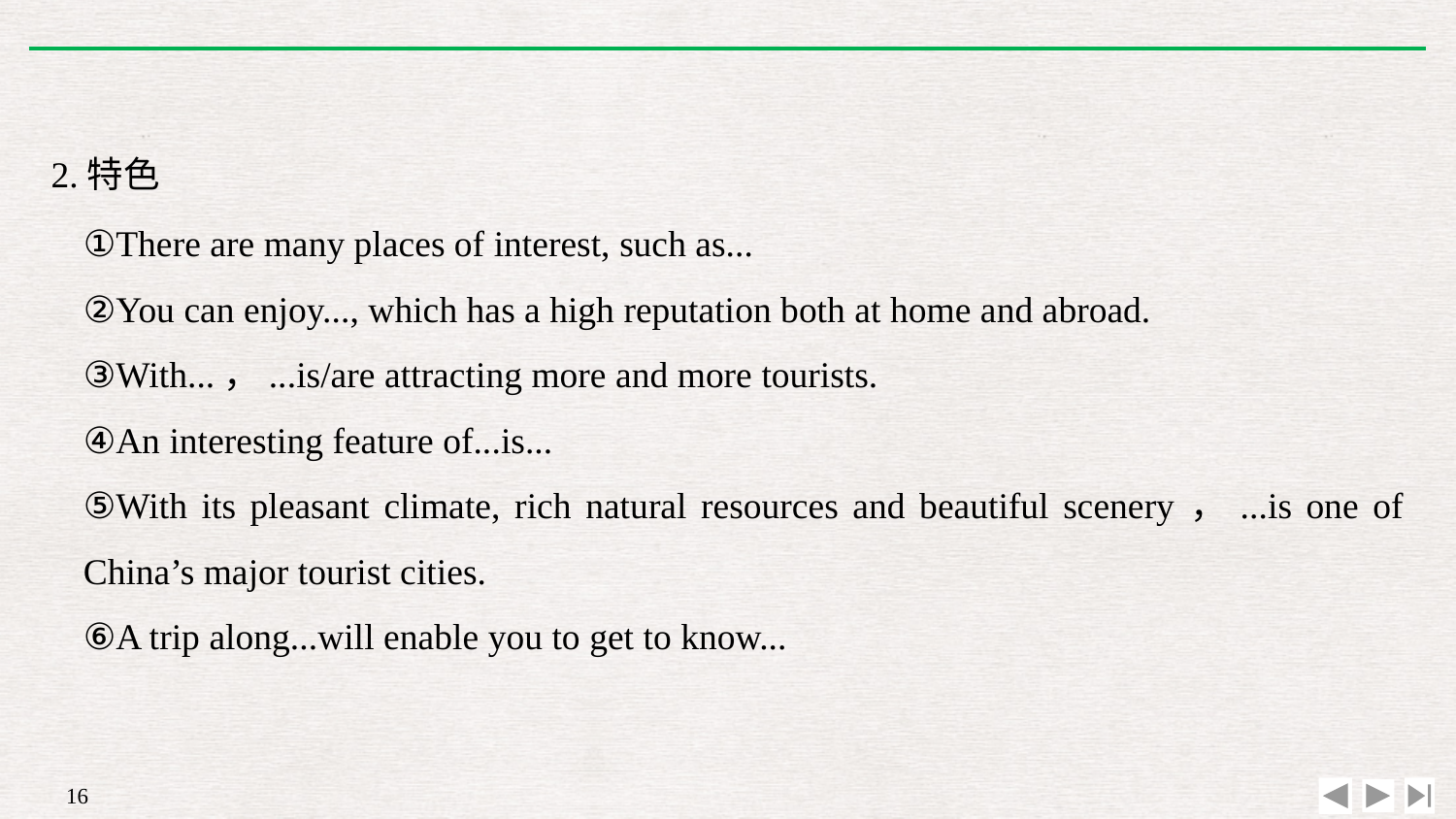

2.特色
①There are many places of interest, such as...
②You can enjoy..., which has a high reputation both at home and abroad.
③With...，...is/are attracting more and more tourists.
④An interesting feature of...is...
⑤With its pleasant climate, rich natural resources and beautiful scenery，...is one of China’s major tourist cities.
⑥A trip along...will enable you to get to know...